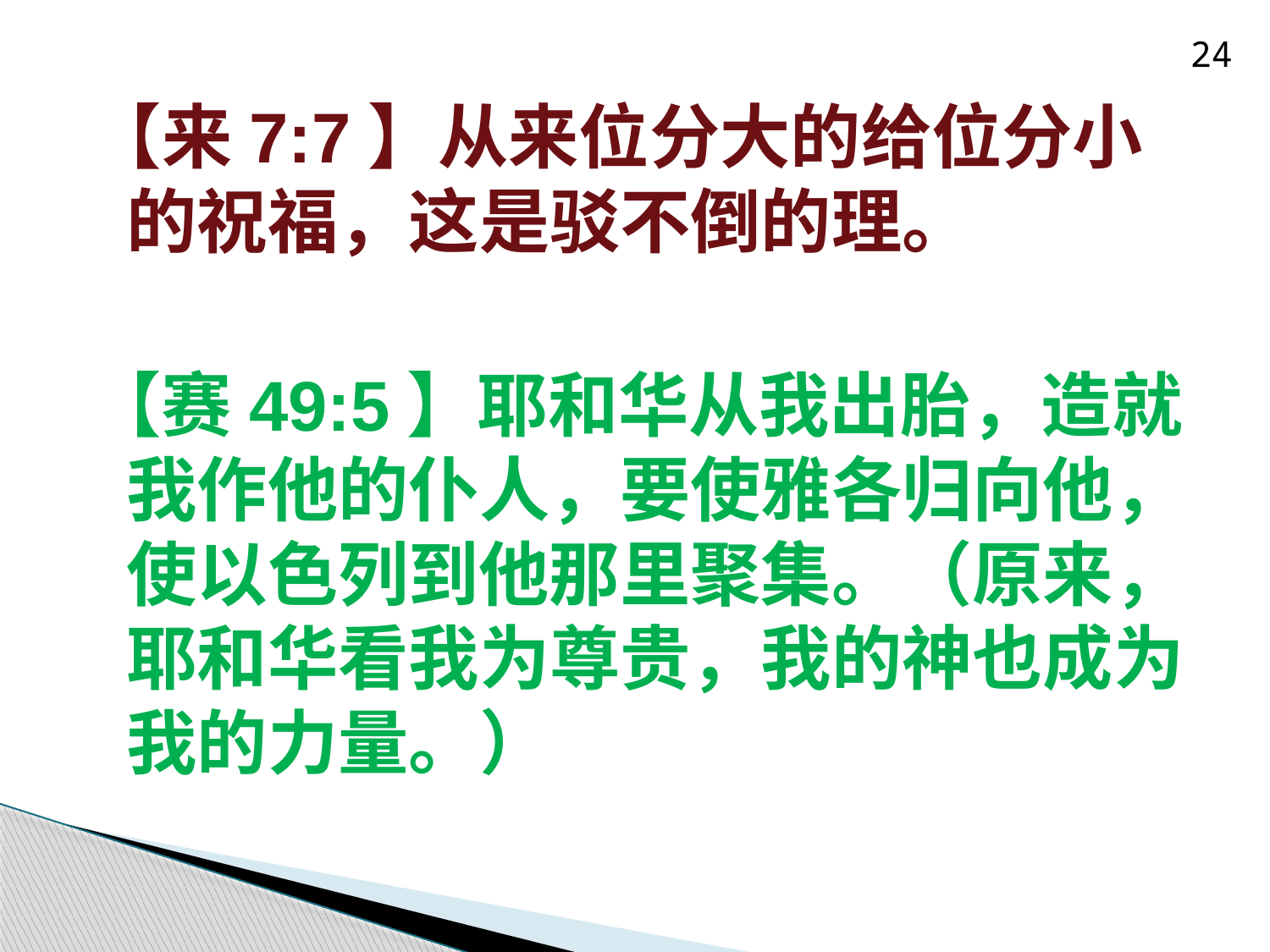

24
【来7:7】从来位分大的给位分小的祝福，这是驳不倒的理。

【赛49:5】耶和华从我出胎，造就我作他的仆人，要使雅各归向他，使以色列到他那里聚集。（原来，耶和华看我为尊贵，我的神也成为我的力量。）